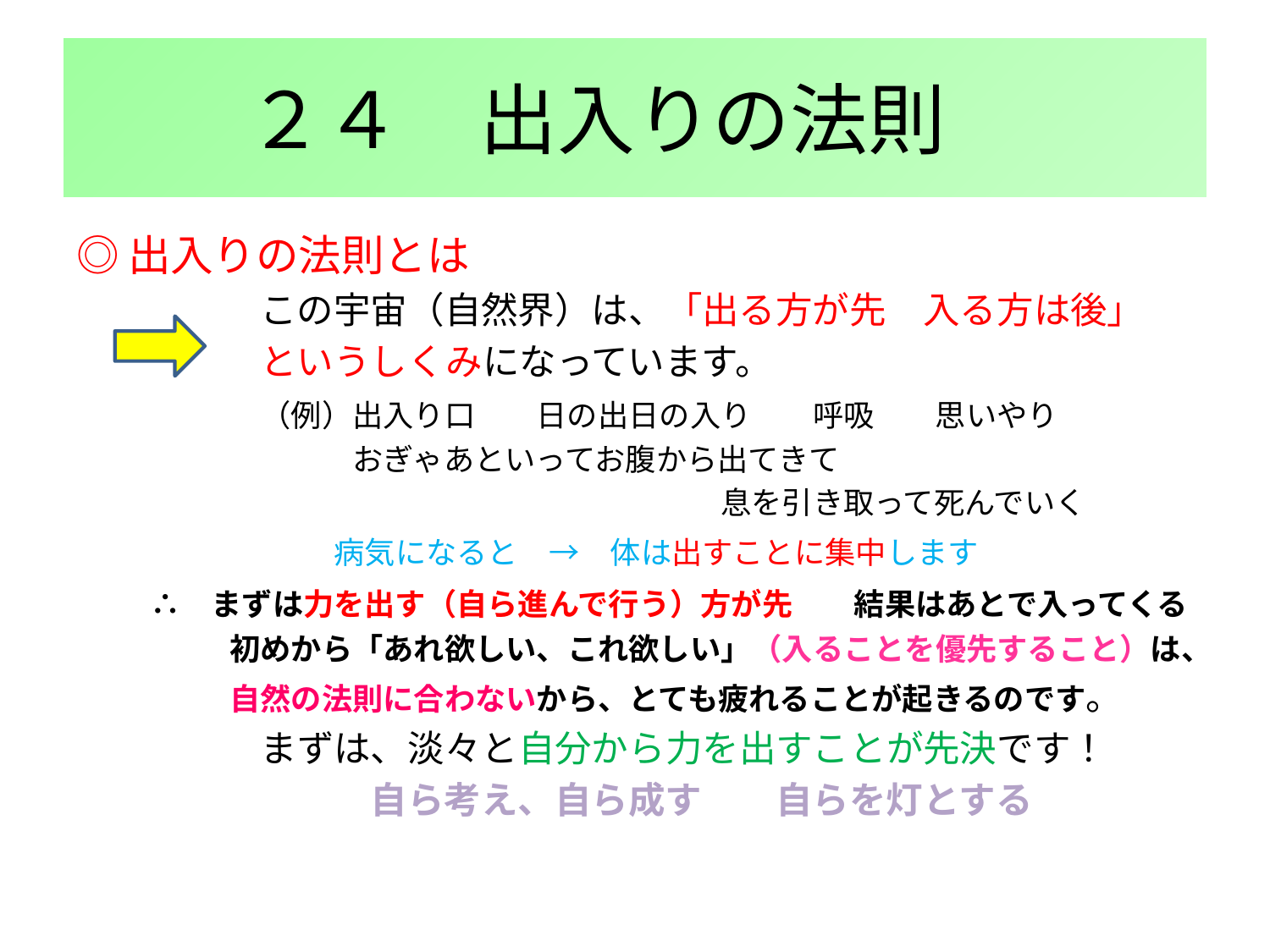

# ２４　出入りの法則
◎出入りの法則とは
　　　　　この宇宙（自然界）は、「出る方が先　入る方は後」
　　　　　というしくみになっています。
　　　　　（例）出入り口　　日の出日の入り　　呼吸　　思いやり
　　　　　　　　　おぎゃあといってお腹から出てきて
　　　　　　　　　　　　　　　　　　　　　息を引き取って死んでいく
　　　　　　　病気になると　→　体は出すことに集中します
　　∴　まずは力を出す（自ら進んで行う）方が先　　結果はあとで入ってくる
　　　　　初めから「あれ欲しい、これ欲しい」（入ることを優先すること）は、
　　　　　自然の法則に合わないから、とても疲れることが起きるのです。
　　　　　まずは、淡々と自分から力を出すことが先決です！
　　　　　　　　自ら考え、自ら成す　　自らを灯とする